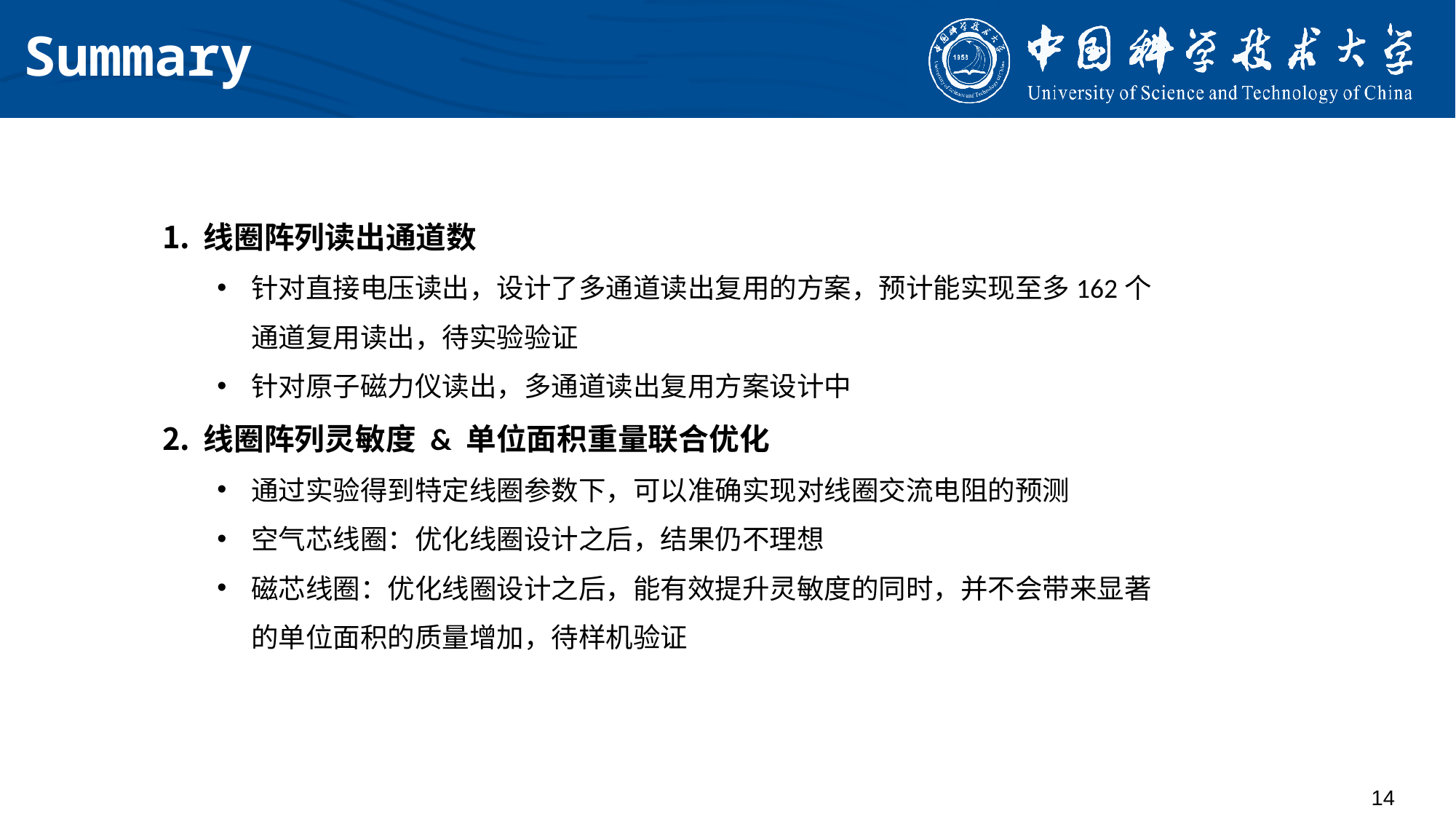

# Summary
线圈阵列读出通道数
针对直接电压读出，设计了多通道读出复用的方案，预计能实现至多162个通道复用读出，待实验验证
针对原子磁力仪读出，多通道读出复用方案设计中
线圈阵列灵敏度 & 单位面积重量联合优化
通过实验得到特定线圈参数下，可以准确实现对线圈交流电阻的预测
空气芯线圈：优化线圈设计之后，结果仍不理想
磁芯线圈：优化线圈设计之后，能有效提升灵敏度的同时，并不会带来显著的单位面积的质量增加，待样机验证
14